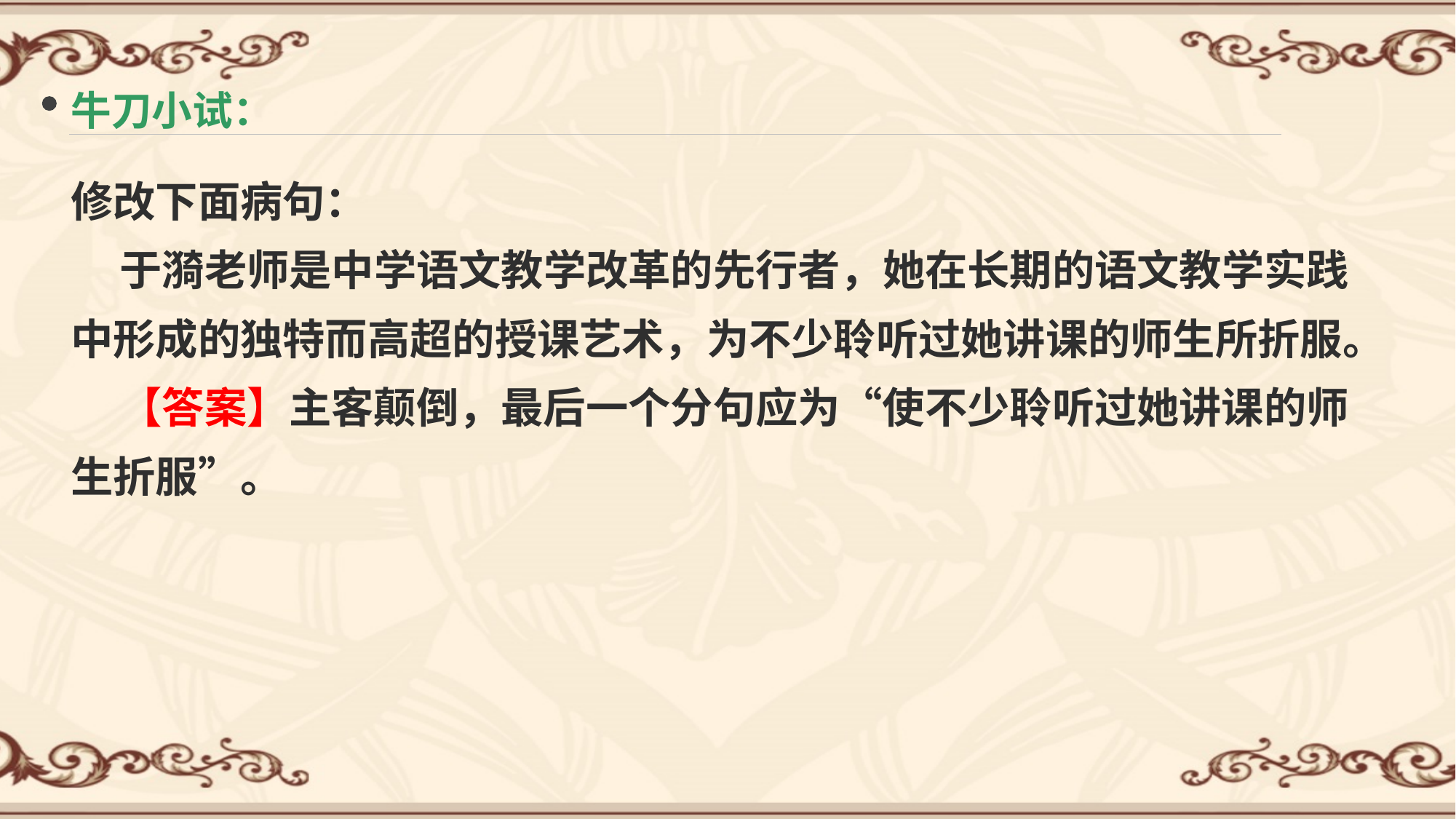

牛刀小试：

修改下面病句：
    于漪老师是中学语文教学改革的先行者，她在长期的语文教学实践中形成的独特而高超的授课艺术，为不少聆听过她讲课的师生所折服。
    【答案】主客颠倒，最后一个分句应为“使不少聆听过她讲课的师生折服”。